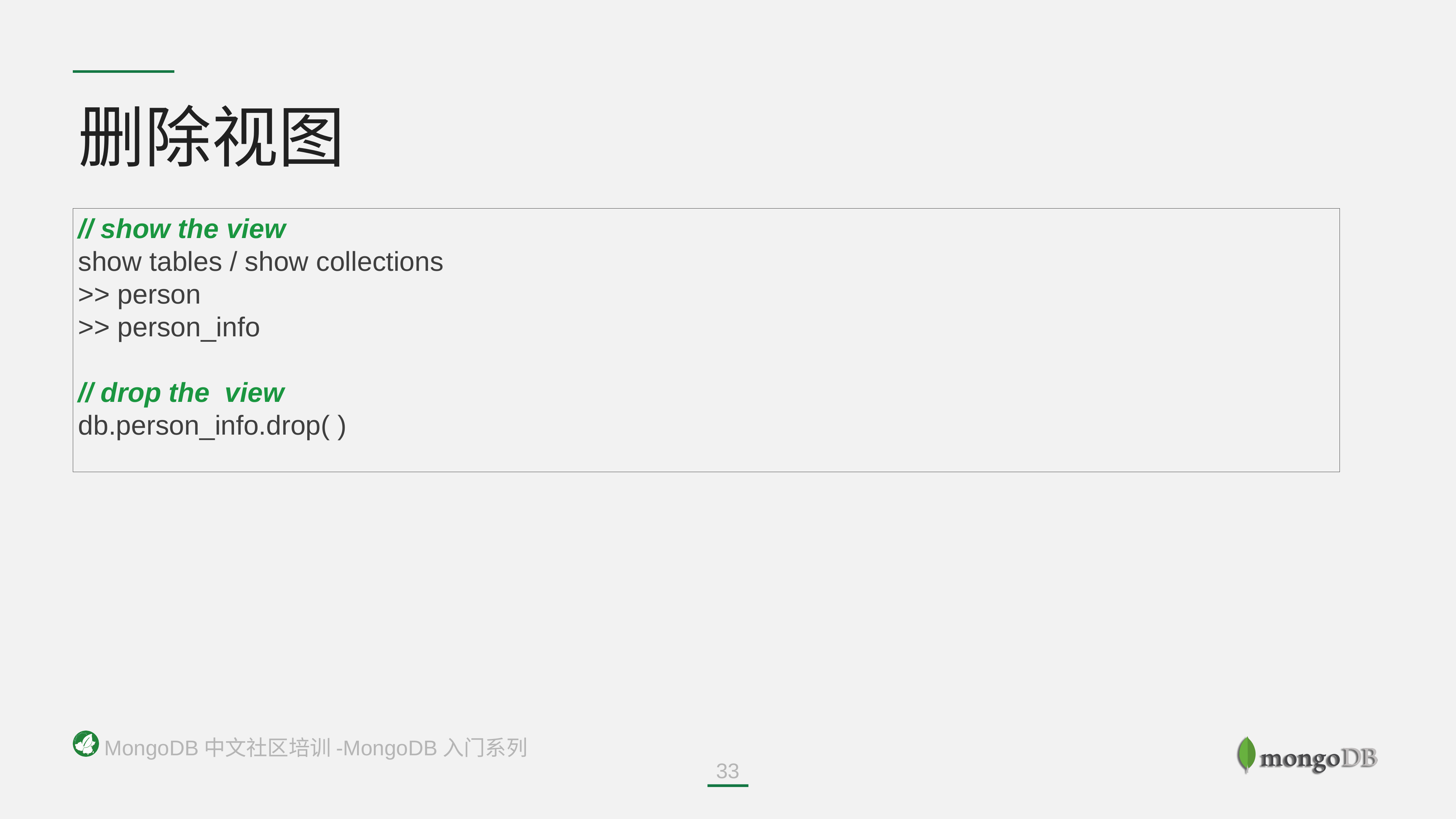

删除视图
// show the view
show tables / show collections
>> person
>> person_info

// drop the  view
db.person_info.drop( )